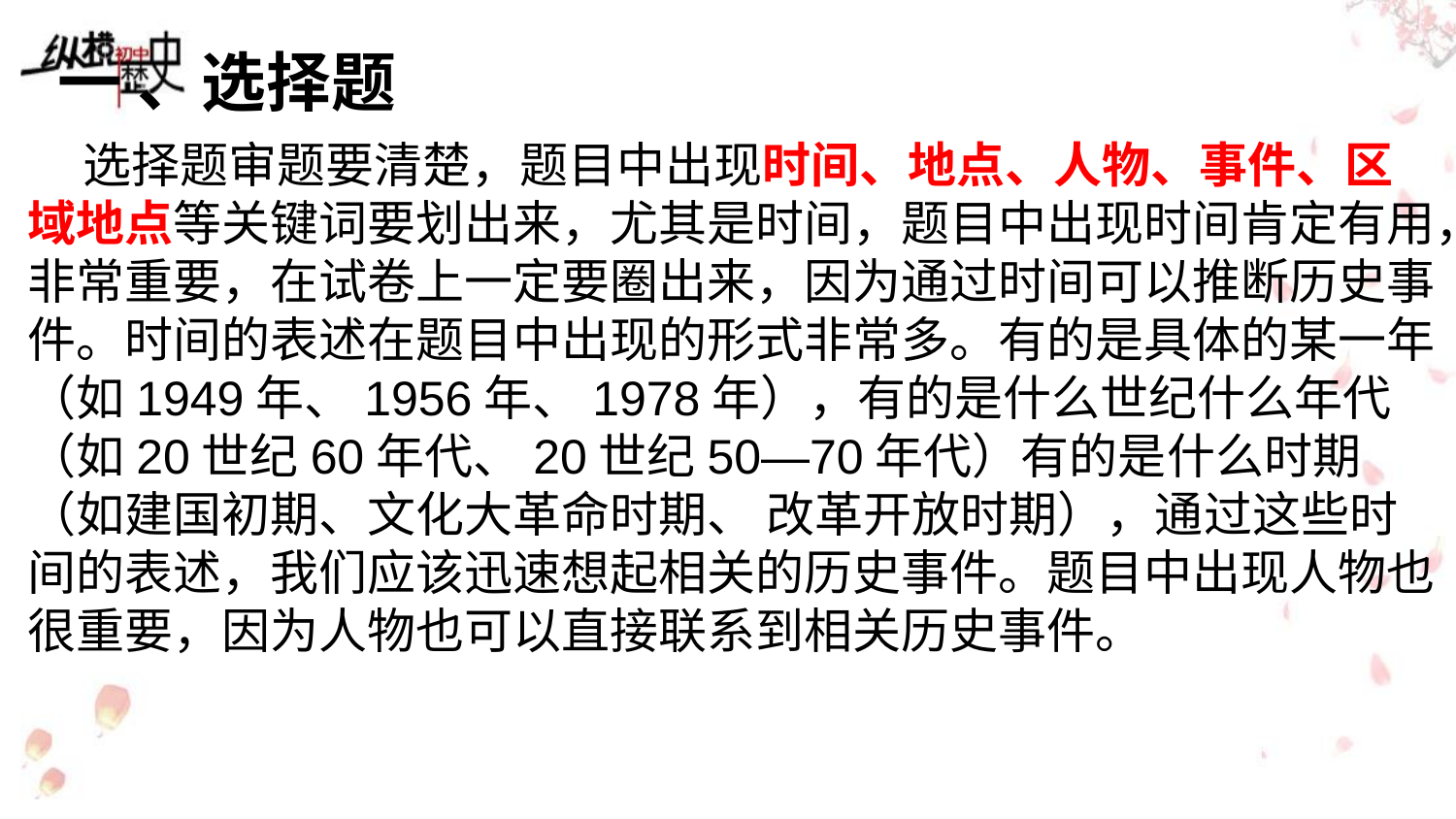

一 、选择题
    选择题审题要清楚，题目中出现时间、地点、人物、事件、区域地点等关键词要划出来，尤其是时间，题目中出现时间肯定有用，非常重要，在试卷上一定要圈出来，因为通过时间可以推断历史事件。时间的表述在题目中出现的形式非常多。有的是具体的某一年（如1949年、1956年、1978年），有的是什么世纪什么年代（如20世纪60年代、20世纪50—70年代）有的是什么时期（如建国初期、文化大革命时期、 改革开放时期），通过这些时间的表述，我们应该迅速想起相关的历史事件。题目中出现人物也很重要，因为人物也可以直接联系到相关历史事件。